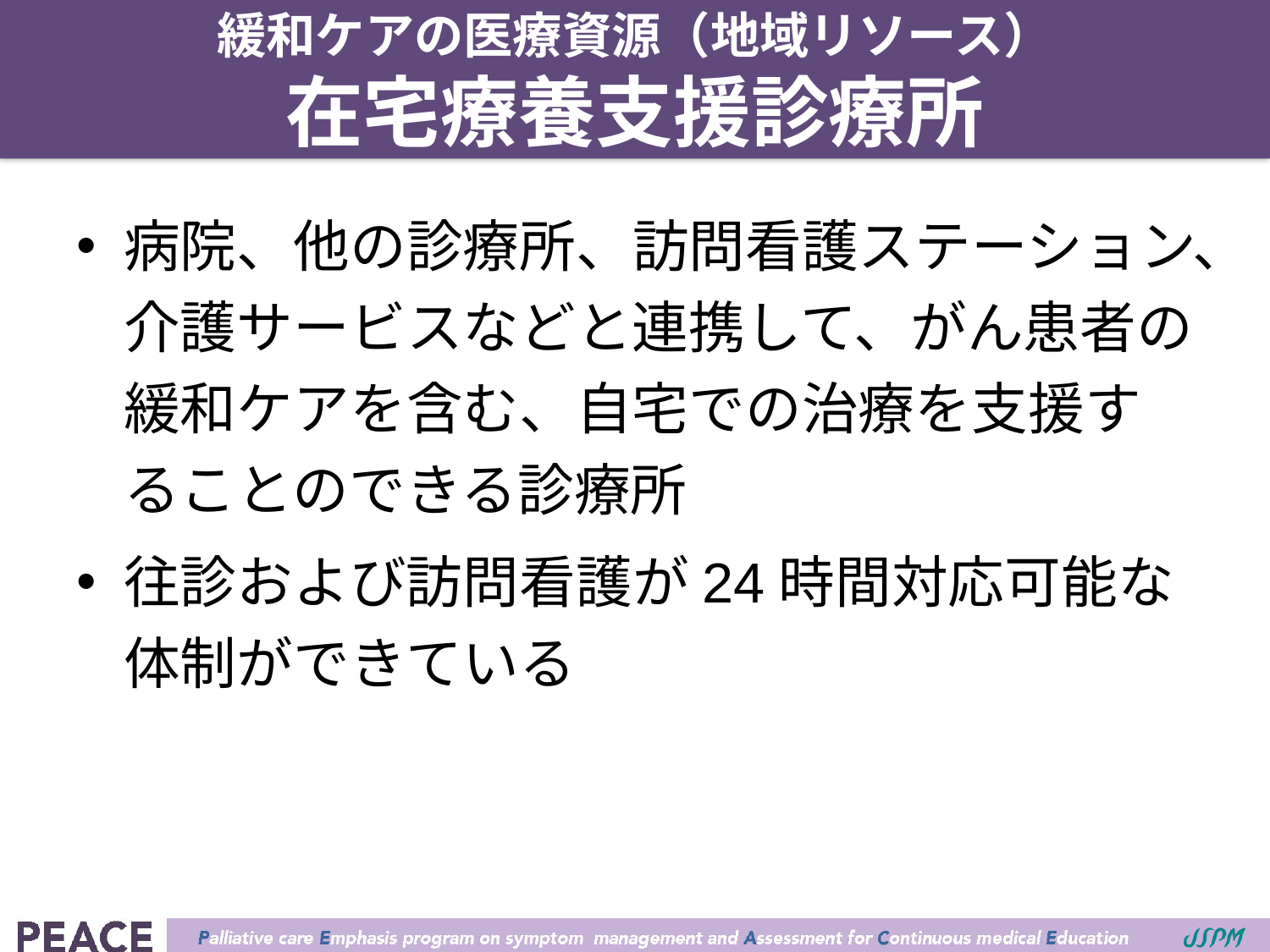

# 緩和ケアの医療資源（地域リソース） 在宅療養支援診療所
病院、他の診療所、訪問看護ステーション、介護サービスなどと連携して、がん患者の緩和ケアを含む、自宅での治療を支援することのできる診療所
往診および訪問看護が24時間対応可能な体制ができている